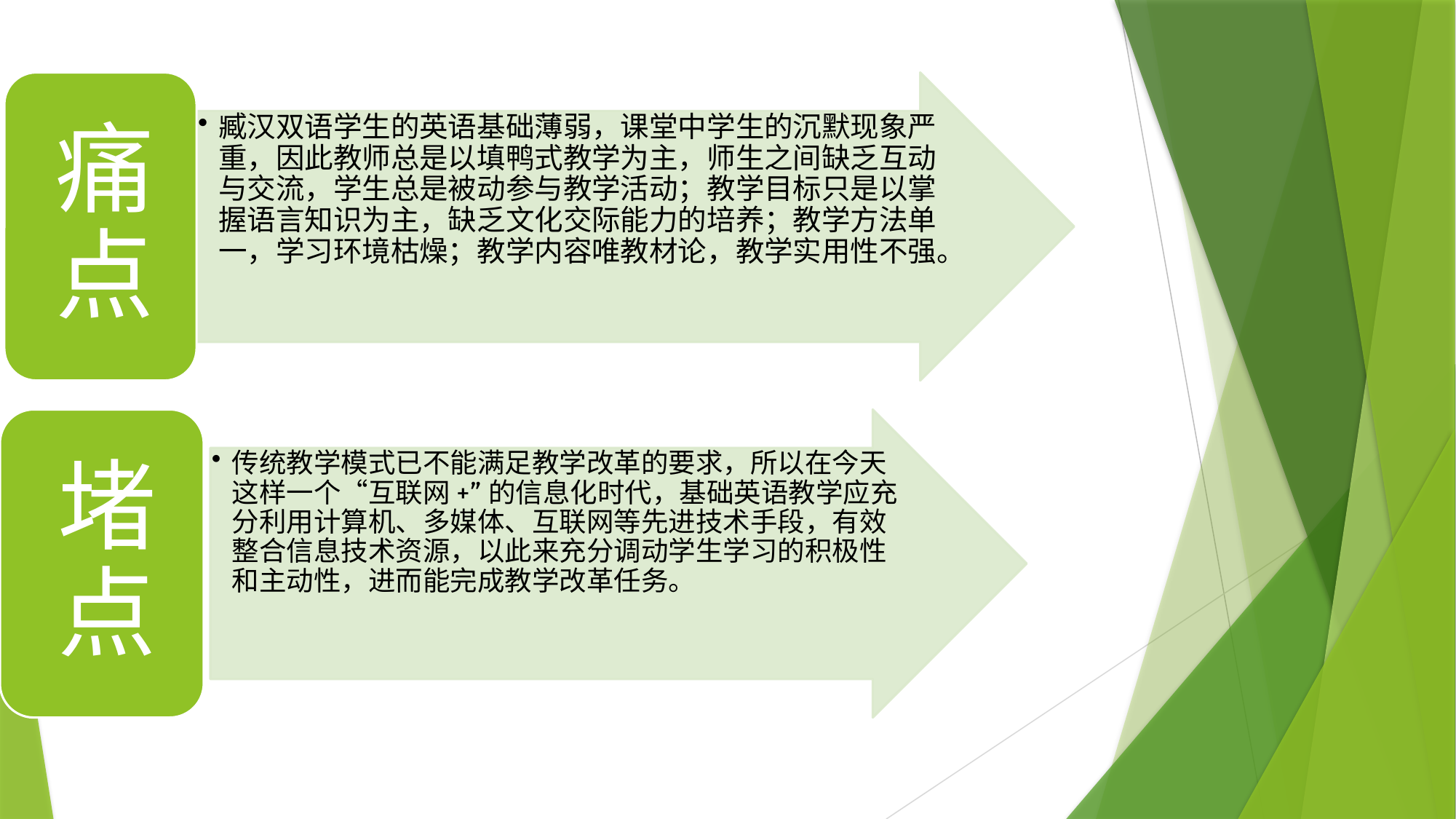

臧汉双语学生的英语基础薄弱，课堂中学生的沉默现象严重，因此教师总是以填鸭式教学为主，师生之间缺乏互动与交流，学生总是被动参与教学活动；教学目标只是以掌握语言知识为主，缺乏文化交际能力的培养；教学方法单一，学习环境枯燥；教学内容唯教材论，教学实用性不强。
痛点
传统教学模式已不能满足教学改革的要求，所以在今天这样一个“互联网+”的信息化时代，基础英语教学应充分利用计算机、多媒体、互联网等先进技术手段，有效整合信息技术资源，以此来充分调动学生学习的积极性和主动性，进而能完成教学改革任务。
堵点